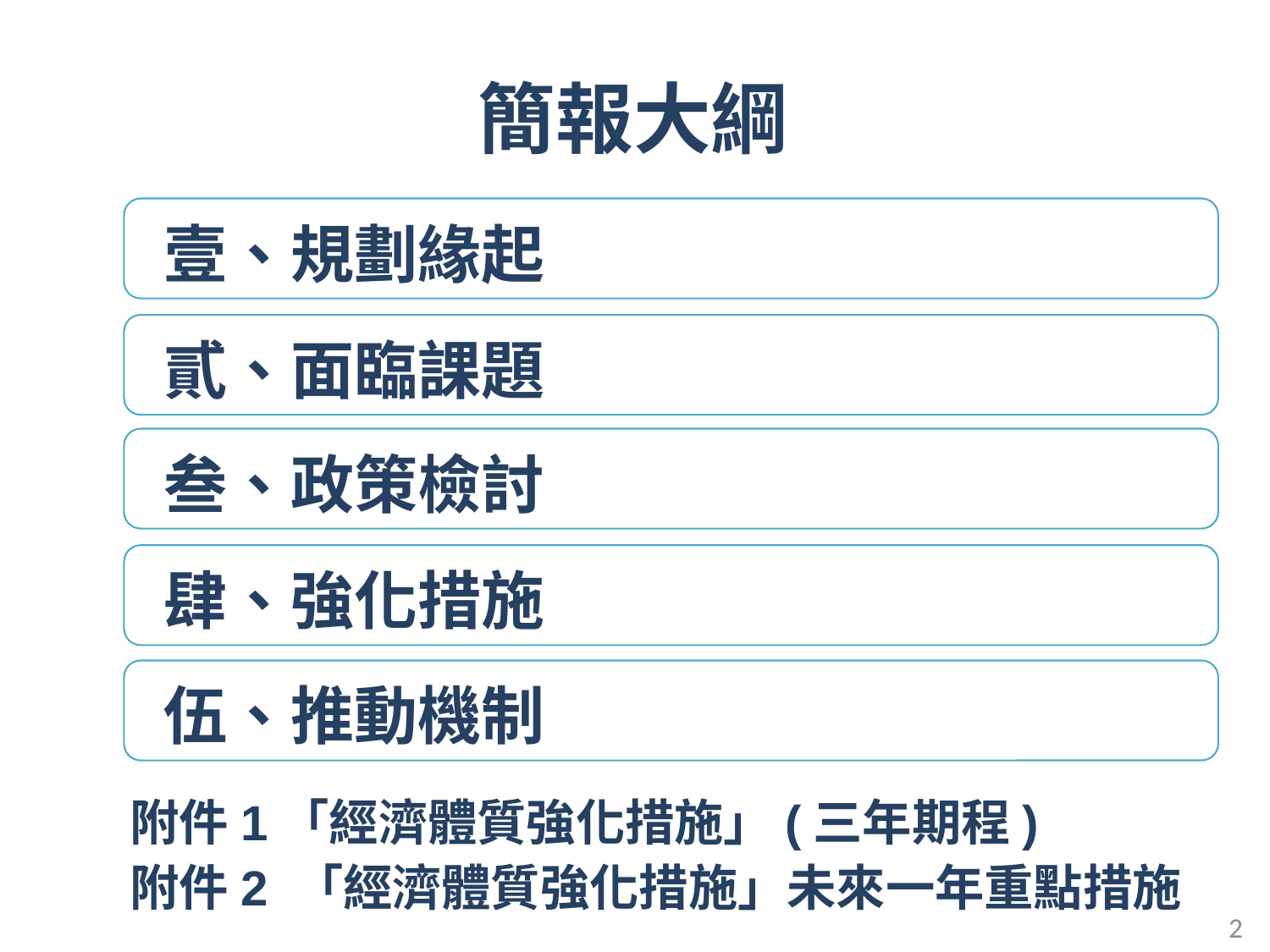

簡報大綱
壹、規劃緣起
貳、面臨課題
叁、政策檢討
肆、強化措施
伍、推動機制
附件1「經濟體質強化措施」(三年期程)
附件2 「經濟體質強化措施」未來一年重點措施
2